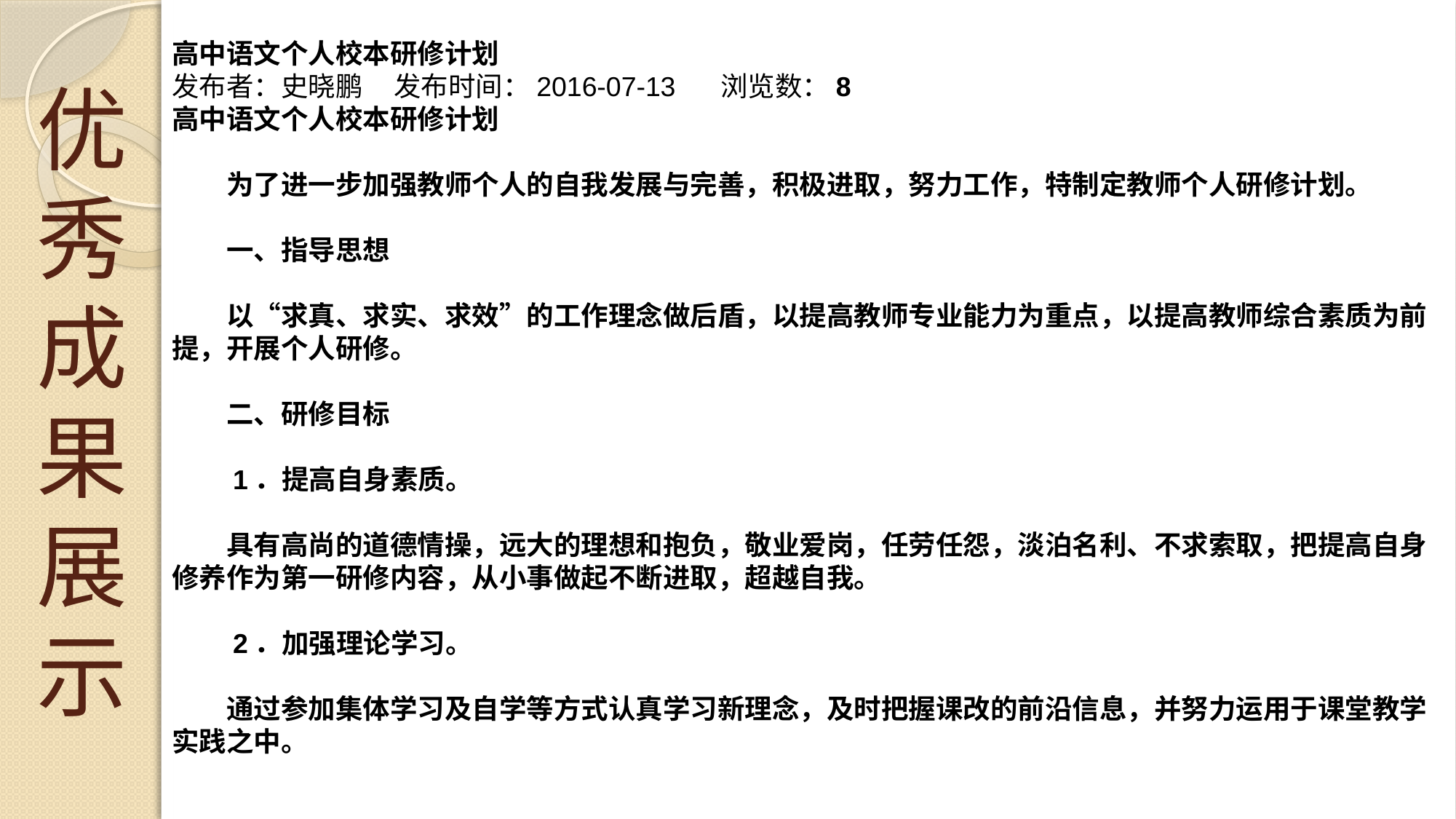

# 优秀成果展示
高中语文个人校本研修计划
发布者：史晓鹏     发布时间：2016-07-13     浏览数：8
高中语文个人校本研修计划
 
　　为了进一步加强教师个人的自我发展与完善，积极进取，努力工作，特制定教师个人研修计划。
 
　　一、指导思想
 
　　以“求真、求实、求效”的工作理念做后盾，以提高教师专业能力为重点，以提高教师综合素质为前提，开展个人研修。
 
　　二、研修目标
 
　　1．提高自身素质。
 
　　具有高尚的道德情操，远大的理想和抱负，敬业爱岗，任劳任怨，淡泊名利、不求索取，把提高自身修养作为第一研修内容，从小事做起不断进取，超越自我。
 
　　2．加强理论学习。
 
　　通过参加集体学习及自学等方式认真学习新理念，及时把握课改的前沿信息，并努力运用于课堂教学实践之中。